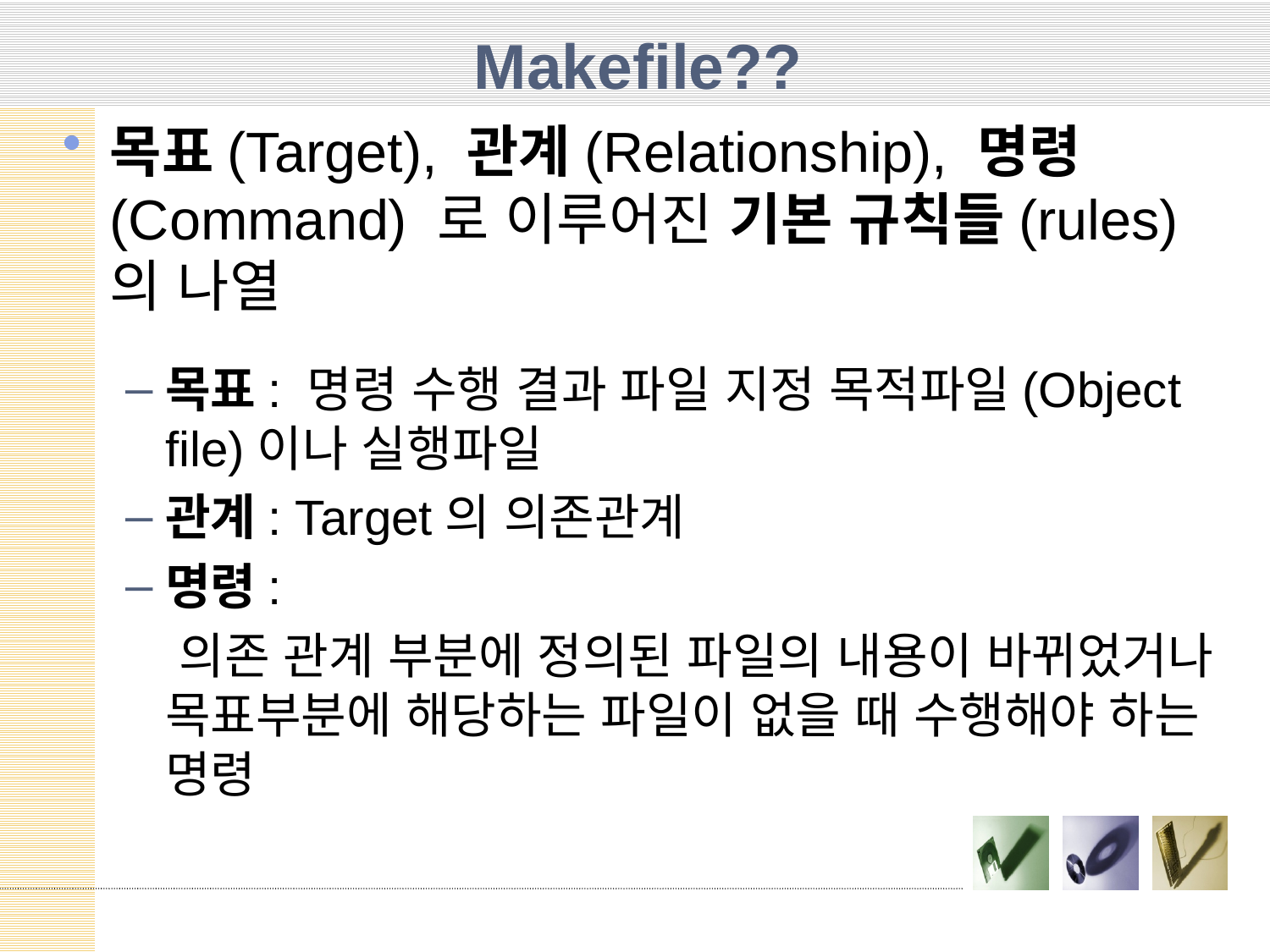

# Makefile??
목표(Target), 관계(Relationship), 명령(Command) 로 이루어진 기본 규칙들(rules)의 나열

목표: 명령 수행 결과 파일 지정 목적파일(Object file)이나 실행파일
관계: Target의 의존관계
명령:
   의존 관계 부분에 정의된 파일의 내용이 바뀌었거나 목표부분에 해당하는 파일이 없을 때 수행해야 하는 명령